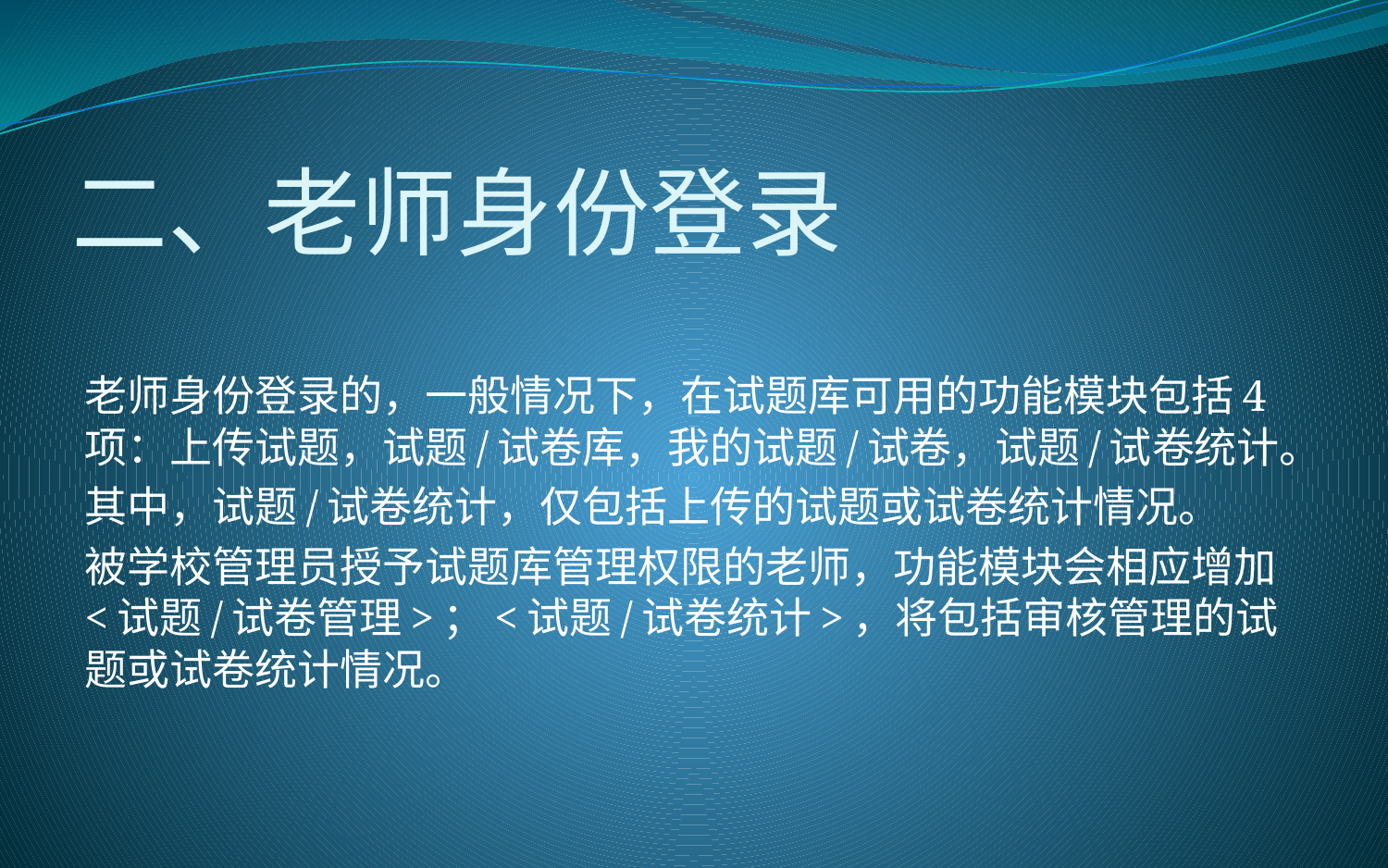

# 二、老师身份登录

老师身份登录的，一般情况下，在试题库可用的功能模块包括4项：上传试题，试题/试卷库，我的试题/试卷，试题/试卷统计。
其中，试题/试卷统计，仅包括上传的试题或试卷统计情况。
被学校管理员授予试题库管理权限的老师，功能模块会相应增加<试题/试卷管理>；<试题/试卷统计>，将包括审核管理的试题或试卷统计情况。